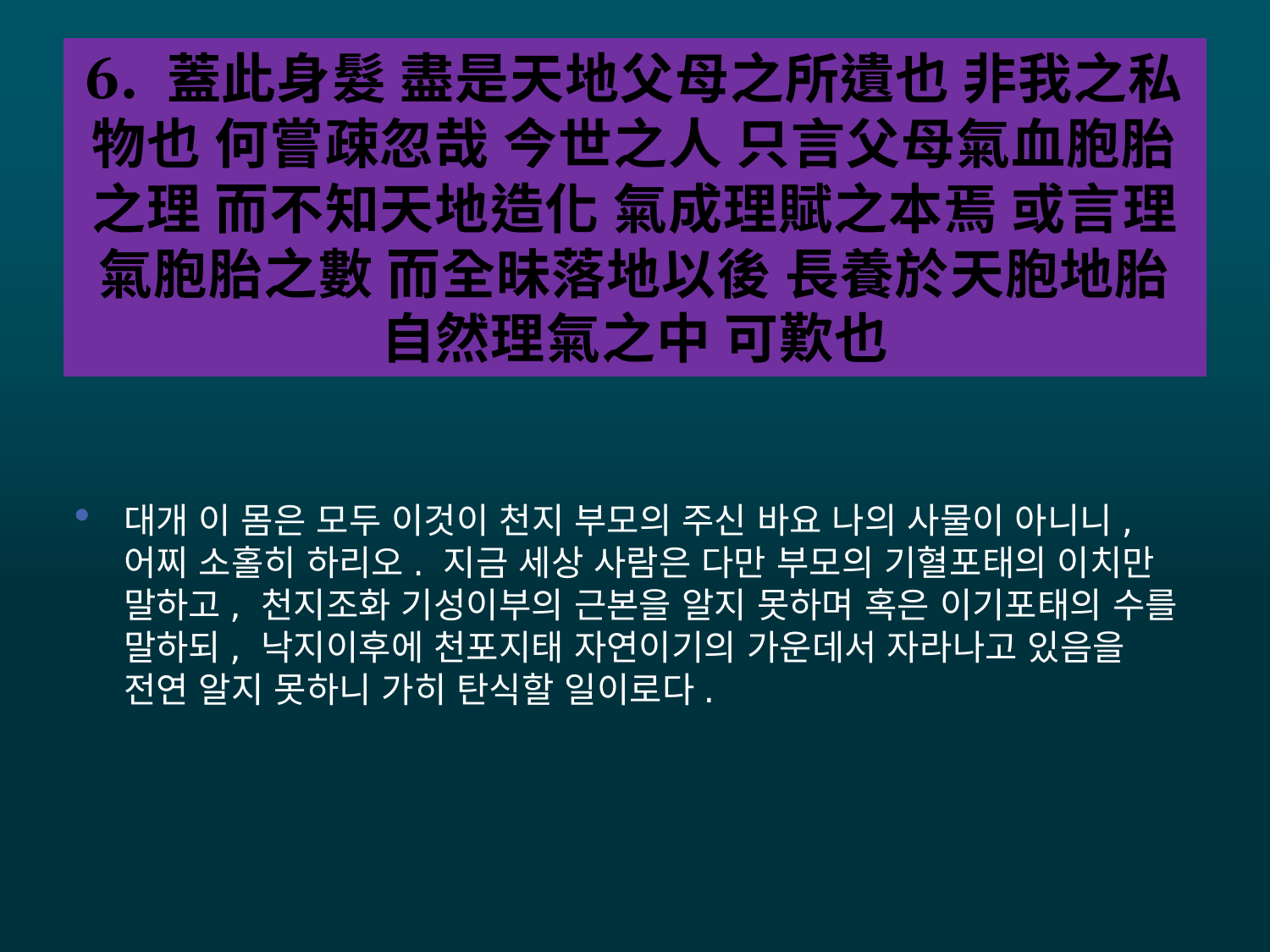

# 6. 蓋此身髮 盡是天地父母之所遺也 非我之私物也 何嘗疎忽哉 今世之人 只言父母氣血胞胎之理 而不知天地造化 氣成理賦之本焉 或言理氣胞胎之數 而全昧落地以後 長養於天胞地胎自然理氣之中 可歎也
대개 이 몸은 모두 이것이 천지 부모의 주신 바요 나의 사물이 아니니, 어찌 소홀히 하리오. 지금 세상 사람은 다만 부모의 기혈포태의 이치만 말하고, 천지조화 기성이부의 근본을 알지 못하며 혹은 이기포태의 수를 말하되, 낙지이후에 천포지태 자연이기의 가운데서 자라나고 있음을 전연 알지 못하니 가히 탄식할 일이로다.